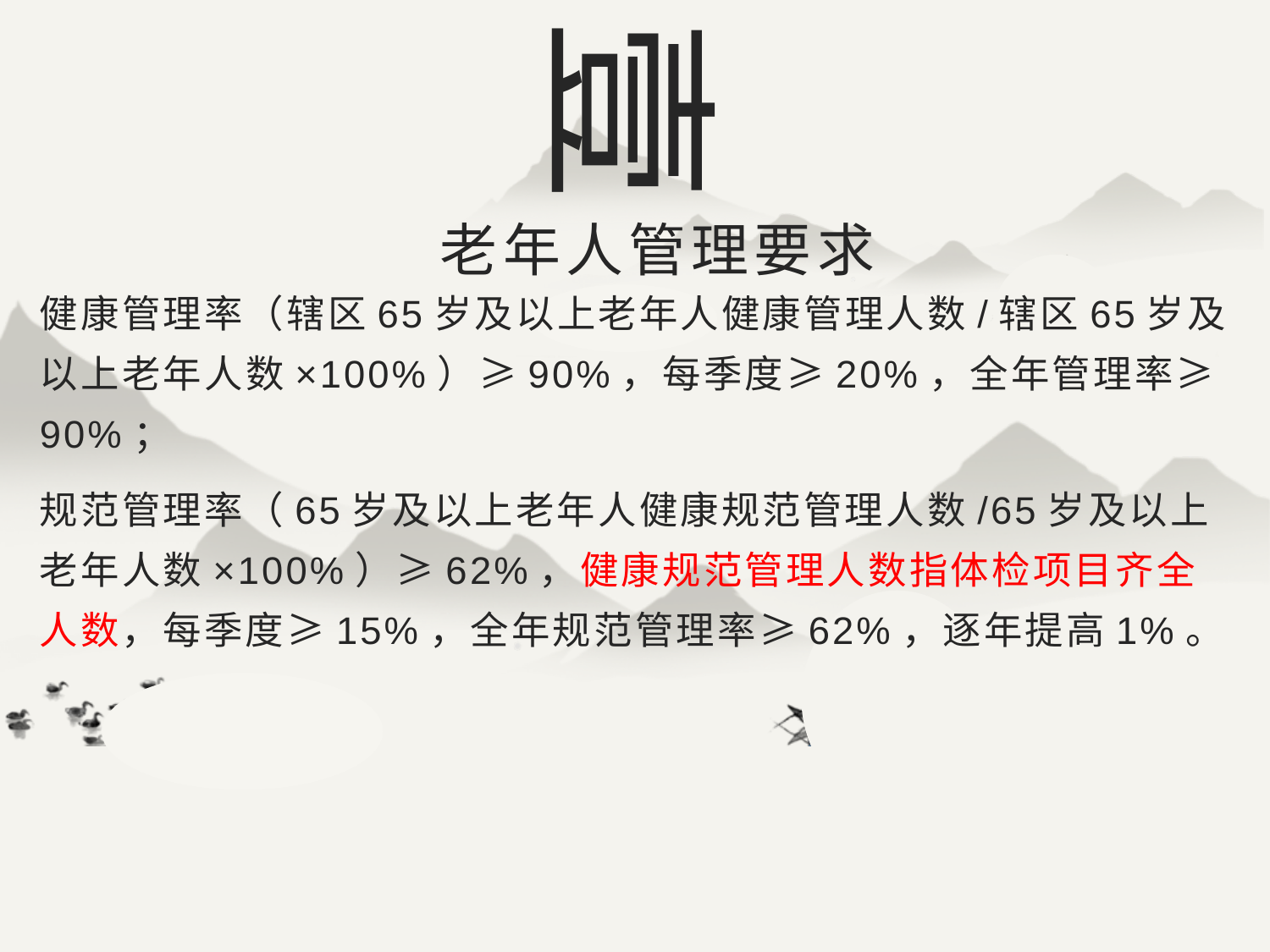

壹
# 老年人管理要求
健康管理率（辖区65岁及以上老年人健康管理人数/辖区65岁及以上老年人数×100%）≥90%，每季度≥20%，全年管理率≥90%；
规范管理率（65岁及以上老年人健康规范管理人数/65岁及以上老年人数×100%）≥62%，健康规范管理人数指体检项目齐全人数，每季度≥15%，全年规范管理率≥62%，逐年提高1%。